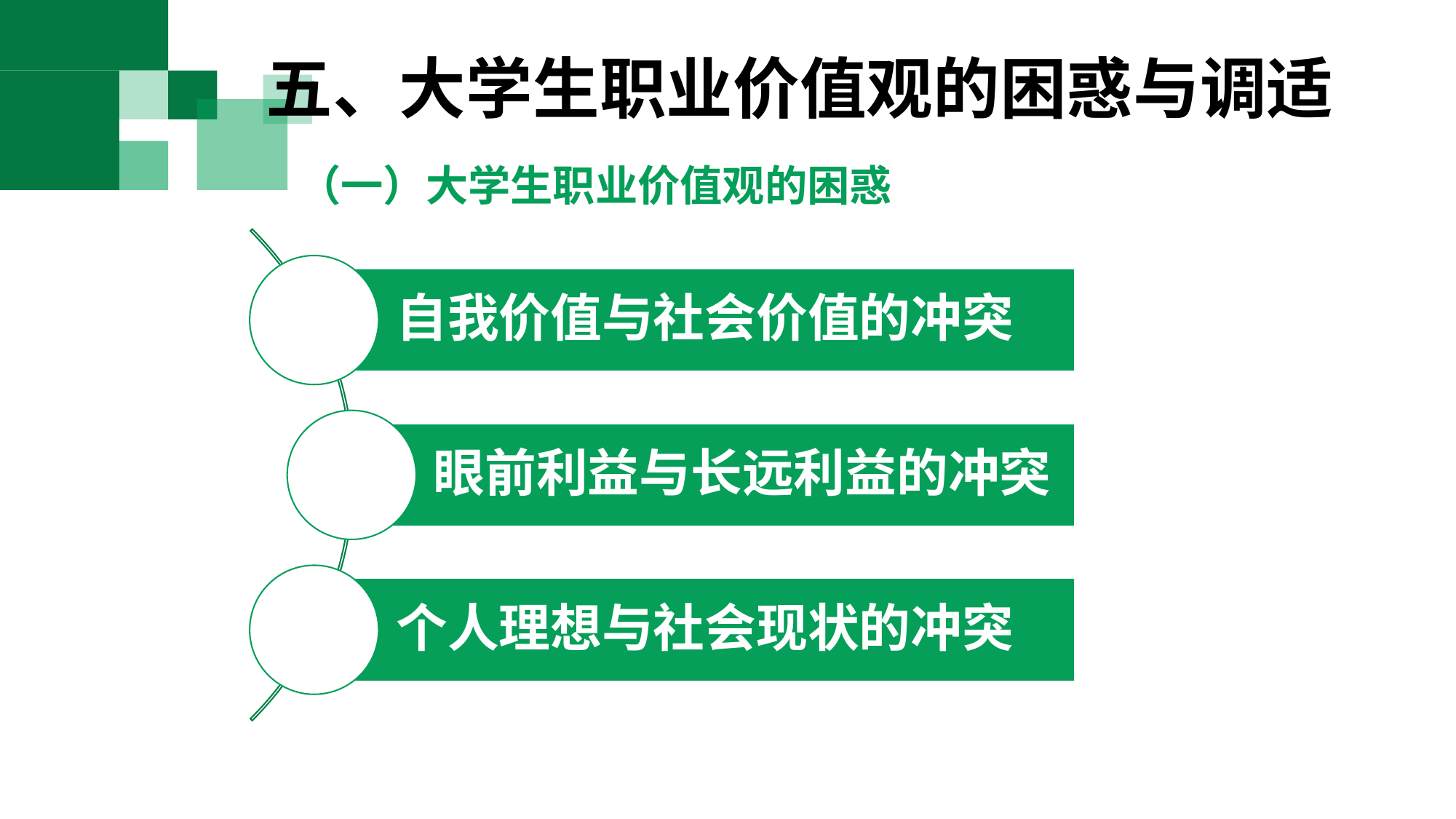

五、大学生职业价值观的困惑与调适

（一）大学生职业价值观的困惑

自我价值与社会价值的冲突
眼前利益与长远利益的冲突
个人理想与社会现状的冲突